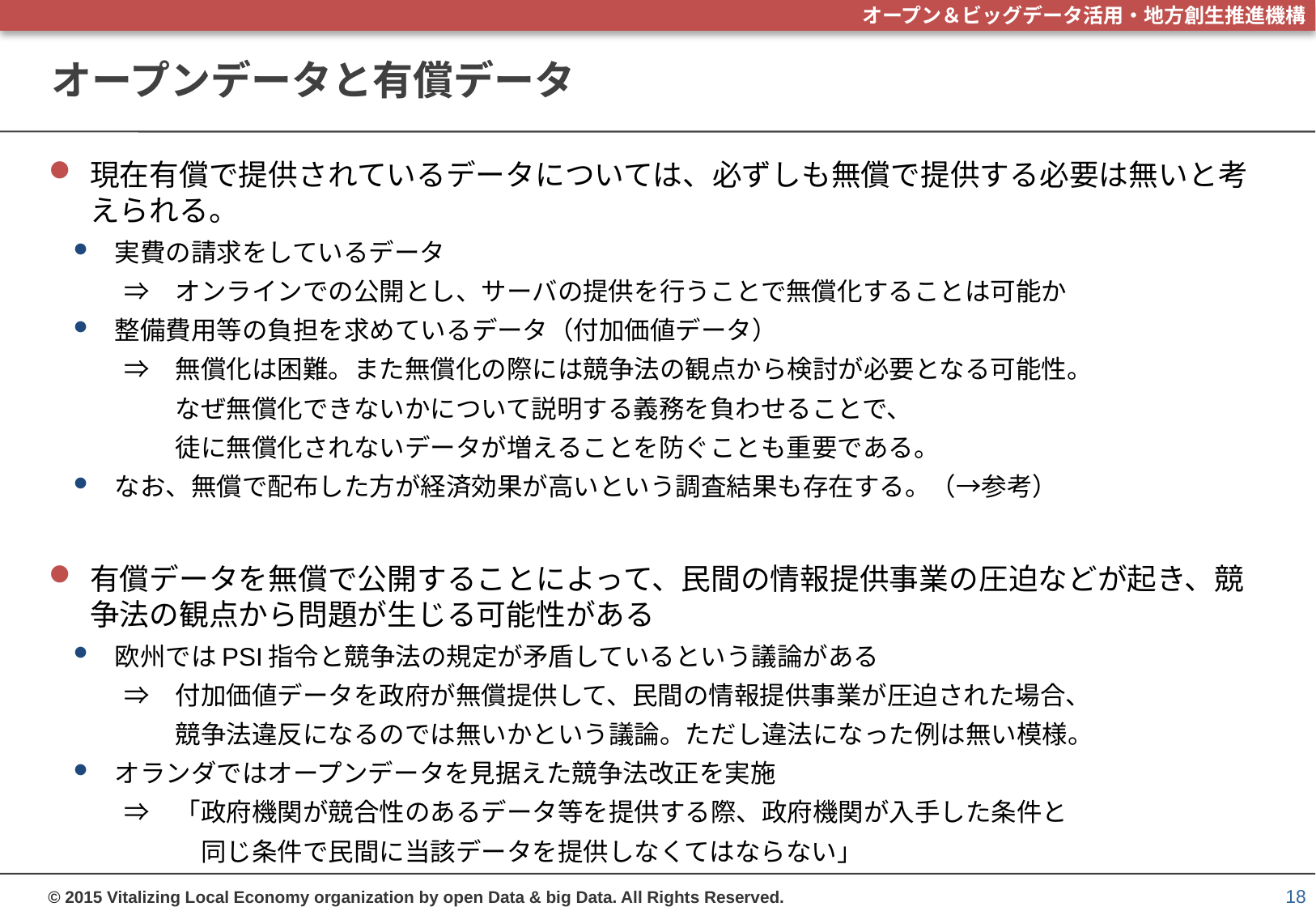

# オープンデータと有償データ
現在有償で提供されているデータについては、必ずしも無償で提供する必要は無いと考えられる。
実費の請求をしているデータ
　　⇒　オンラインでの公開とし、サーバの提供を行うことで無償化することは可能か
整備費用等の負担を求めているデータ（付加価値データ）
　　⇒　無償化は困難。また無償化の際には競争法の観点から検討が必要となる可能性。
　　　　なぜ無償化できないかについて説明する義務を負わせることで、
　　　　徒に無償化されないデータが増えることを防ぐことも重要である。
なお、無償で配布した方が経済効果が高いという調査結果も存在する。（→参考）

有償データを無償で公開することによって、民間の情報提供事業の圧迫などが起き、競争法の観点から問題が生じる可能性がある
欧州ではPSI指令と競争法の規定が矛盾しているという議論がある
　　⇒　付加価値データを政府が無償提供して、民間の情報提供事業が圧迫された場合、
　　　　競争法違反になるのでは無いかという議論。ただし違法になった例は無い模様。
オランダではオープンデータを見据えた競争法改正を実施
　　⇒　「政府機関が競合性のあるデータ等を提供する際、政府機関が入手した条件と
　　　　　同じ条件で民間に当該データを提供しなくてはならない」
18